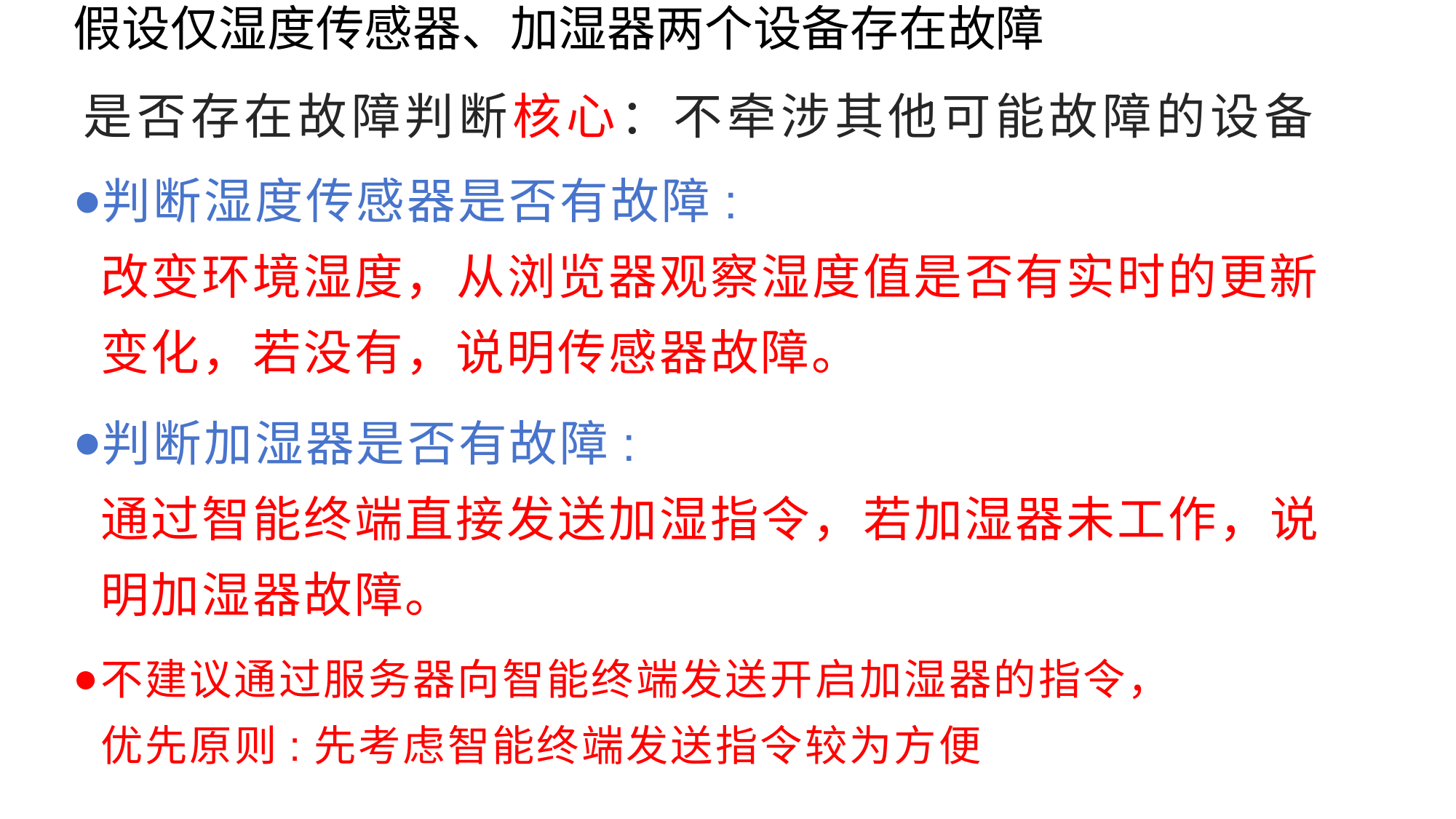

假设仅湿度传感器、加湿器两个设备存在故障
# 是否存在故障判断核心：不牵涉其他可能故障的设备
判断湿度传感器是否有故障:
改变环境湿度，从浏览器观察湿度值是否有实时的更新变化，若没有，说明传感器故障。
判断加湿器是否有故障:
通过智能终端直接发送加湿指令，若加湿器未工作，说明加湿器故障。
不建议通过服务器向智能终端发送开启加湿器的指令，
优先原则:先考虑智能终端发送指令较为方便